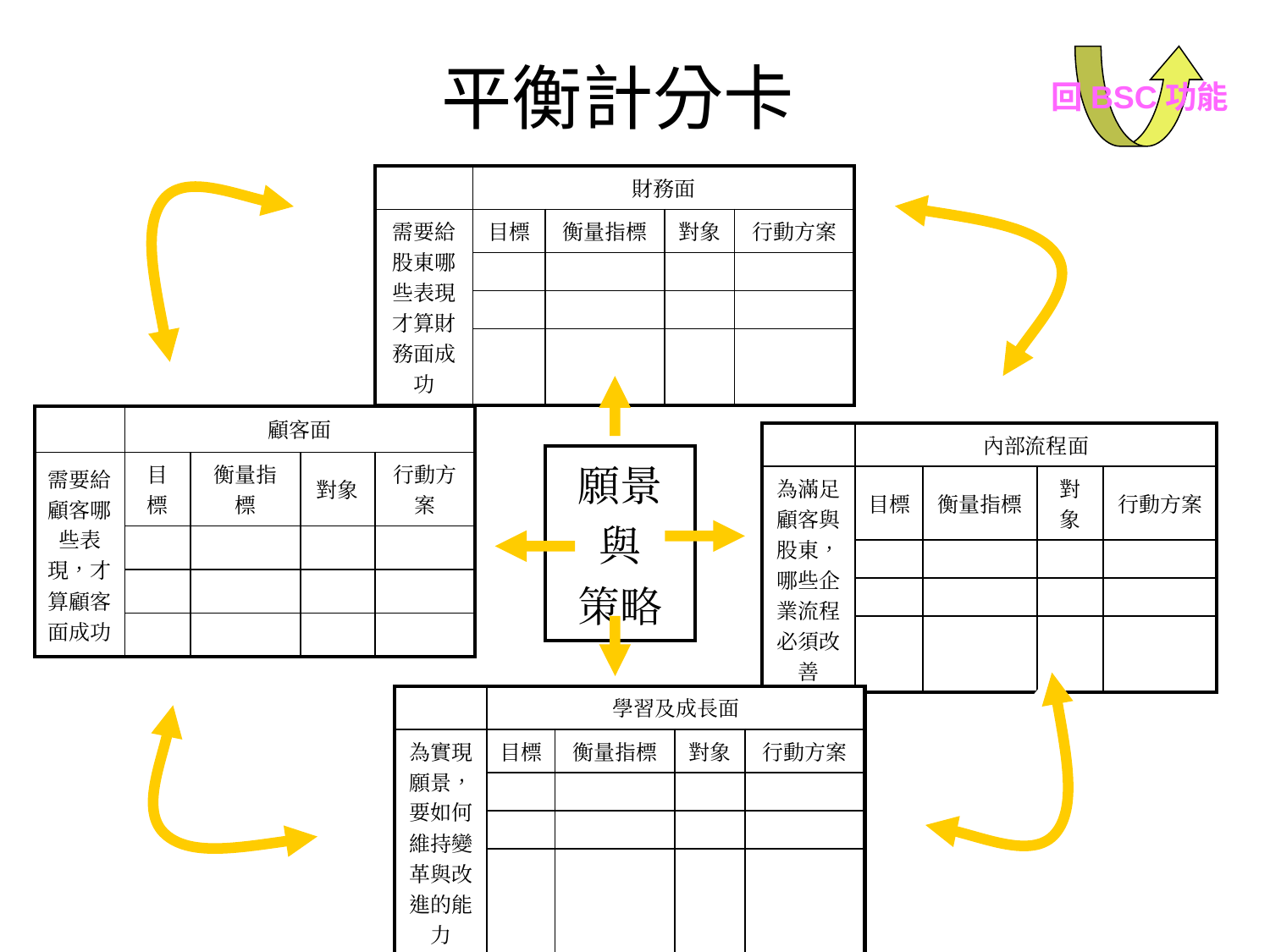

# 平衡計分卡
回BSC功能
|  | 財務面 |  |  |  |
| --- | --- | --- | --- | --- |
| 需要給股東哪些表現才算財務面成功 | 目標 | 衡量指標 | 對象 | 行動方案 |
|  |  |  |  |  |
|  |  |  |  |  |
|  |  |  |  |  |

|  | 顧客面 |  |  |  |
| --- | --- | --- | --- | --- |
| 需要給顧客哪些表現，才算顧客面成功 | 目標 | 衡量指標 | 對象 | 行動方案 |
|  |  |  |  |  |
|  |  |  |  |  |
|  |  |  |  |  |
|  | 內部流程面 |  |  |  |
| --- | --- | --- | --- | --- |
| 為滿足顧客與股東，哪些企業流程必須改善 | 目標 | 衡量指標 | 對象 | 行動方案 |
|  |  |  |  |  |
|  |  |  |  |  |
|  |  |  |  |  |
| 願景與 策略 |
| --- |

|  | 學習及成長面 |  |  |  |
| --- | --- | --- | --- | --- |
| 為實現願景，要如何維持變革與改進的能力 | 目標 | 衡量指標 | 對象 | 行動方案 |
|  |  |  |  |  |
|  |  |  |  |  |
|  |  |  |  |  |